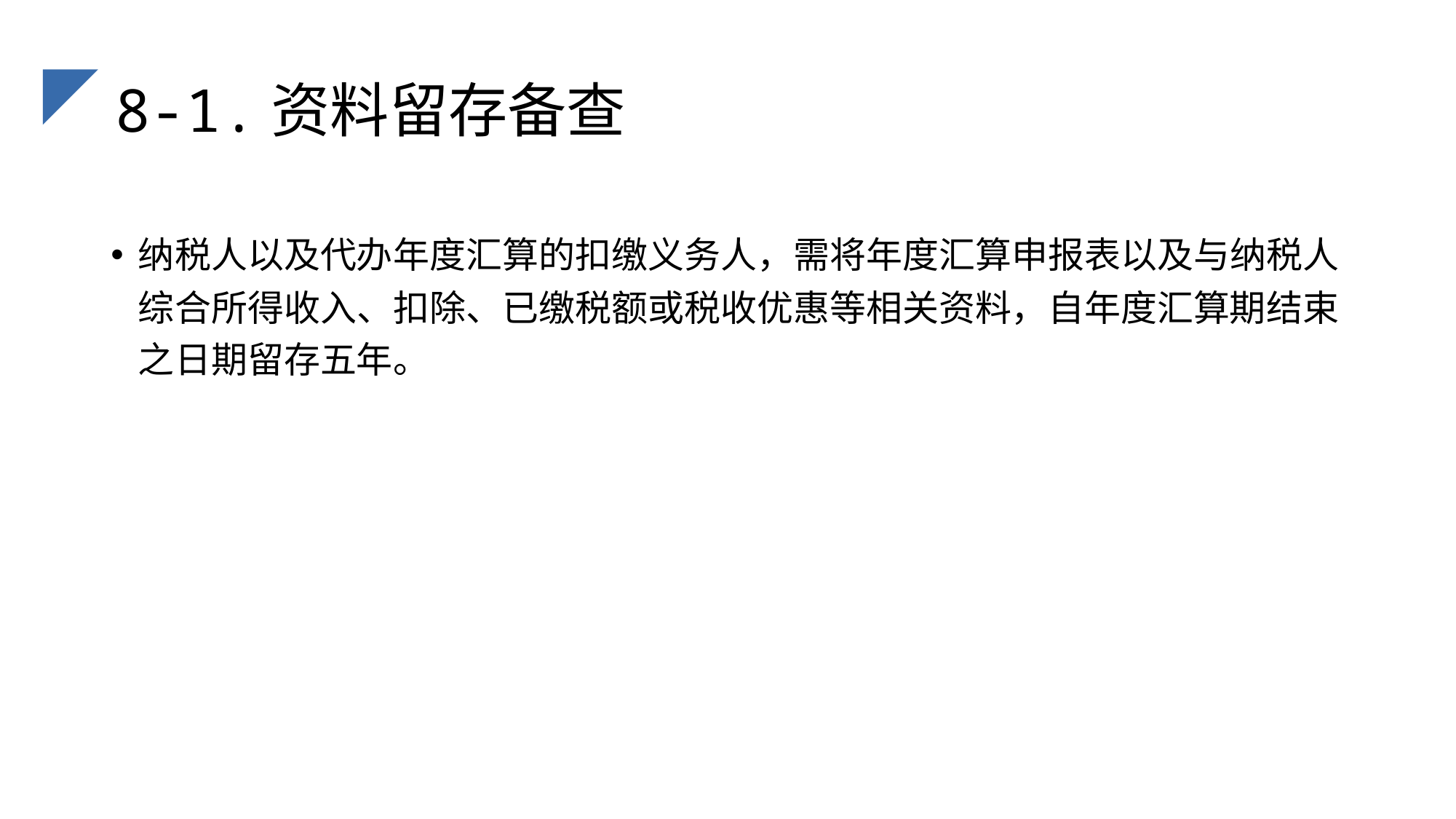

# 8-1.资料留存备查
纳税人以及代办年度汇算的扣缴义务人，需将年度汇算申报表以及与纳税人综合所得收入、扣除、已缴税额或税收优惠等相关资料，自年度汇算期结束之日期留存五年。